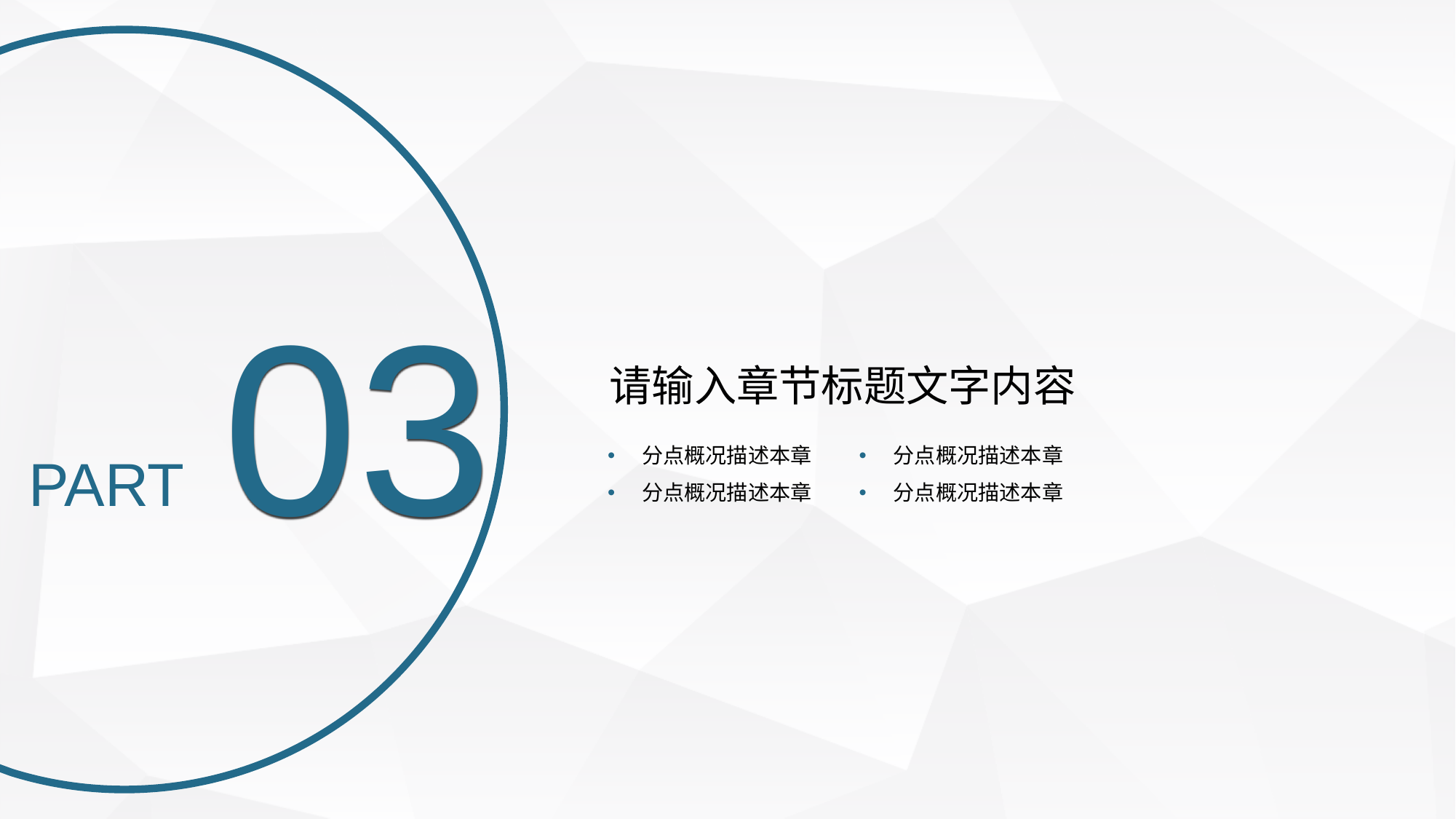

03
请输入章节标题文字内容
分点概况描述本章
分点概况描述本章
分点概况描述本章
分点概况描述本章
PART